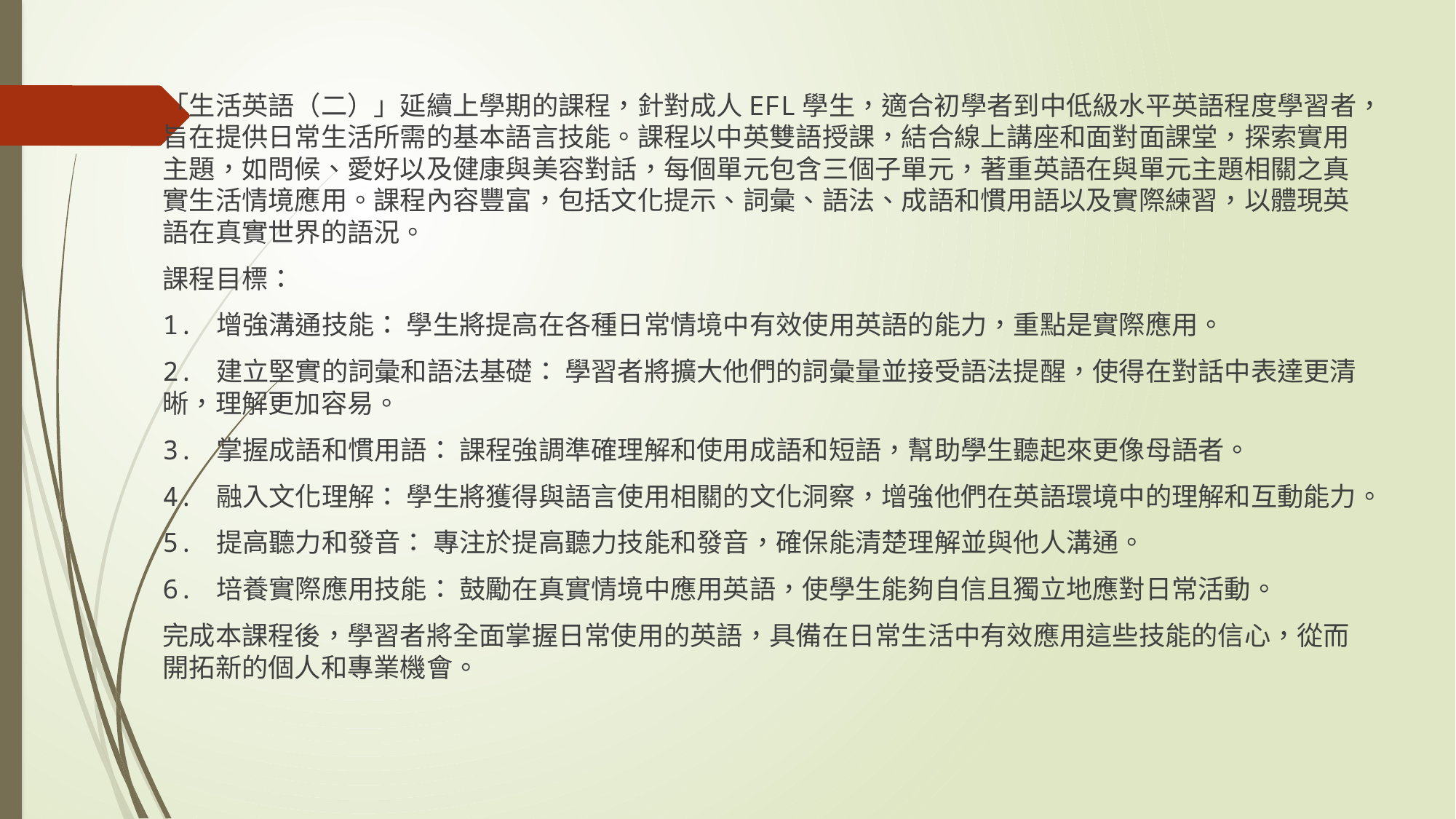

「生活英語（二）」延續上學期的課程，針對成人EFL學生，適合初學者到中低級水平英語程度學習者，旨在提供日常生活所需的基本語言技能。課程以中英雙語授課，結合線上講座和面對面課堂，探索實用主題，如問候、愛好以及健康與美容對話，每個單元包含三個子單元，著重英語在與單元主題相關之真實生活情境應用。課程內容豐富，包括文化提示、詞彙、語法、成語和慣用語以及實際練習，以體現英語在真實世界的語況。
課程目標：
1. 增強溝通技能： 學生將提高在各種日常情境中有效使用英語的能力，重點是實際應用。
2. 建立堅實的詞彙和語法基礎： 學習者將擴大他們的詞彙量並接受語法提醒，使得在對話中表達更清晰，理解更加容易。
3. 掌握成語和慣用語： 課程強調準確理解和使用成語和短語，幫助學生聽起來更像母語者。
4. 融入文化理解： 學生將獲得與語言使用相關的文化洞察，增強他們在英語環境中的理解和互動能力。
5. 提高聽力和發音： 專注於提高聽力技能和發音，確保能清楚理解並與他人溝通。
6. 培養實際應用技能： 鼓勵在真實情境中應用英語，使學生能夠自信且獨立地應對日常活動。
完成本課程後，學習者將全面掌握日常使用的英語，具備在日常生活中有效應用這些技能的信心，從而開拓新的個人和專業機會。